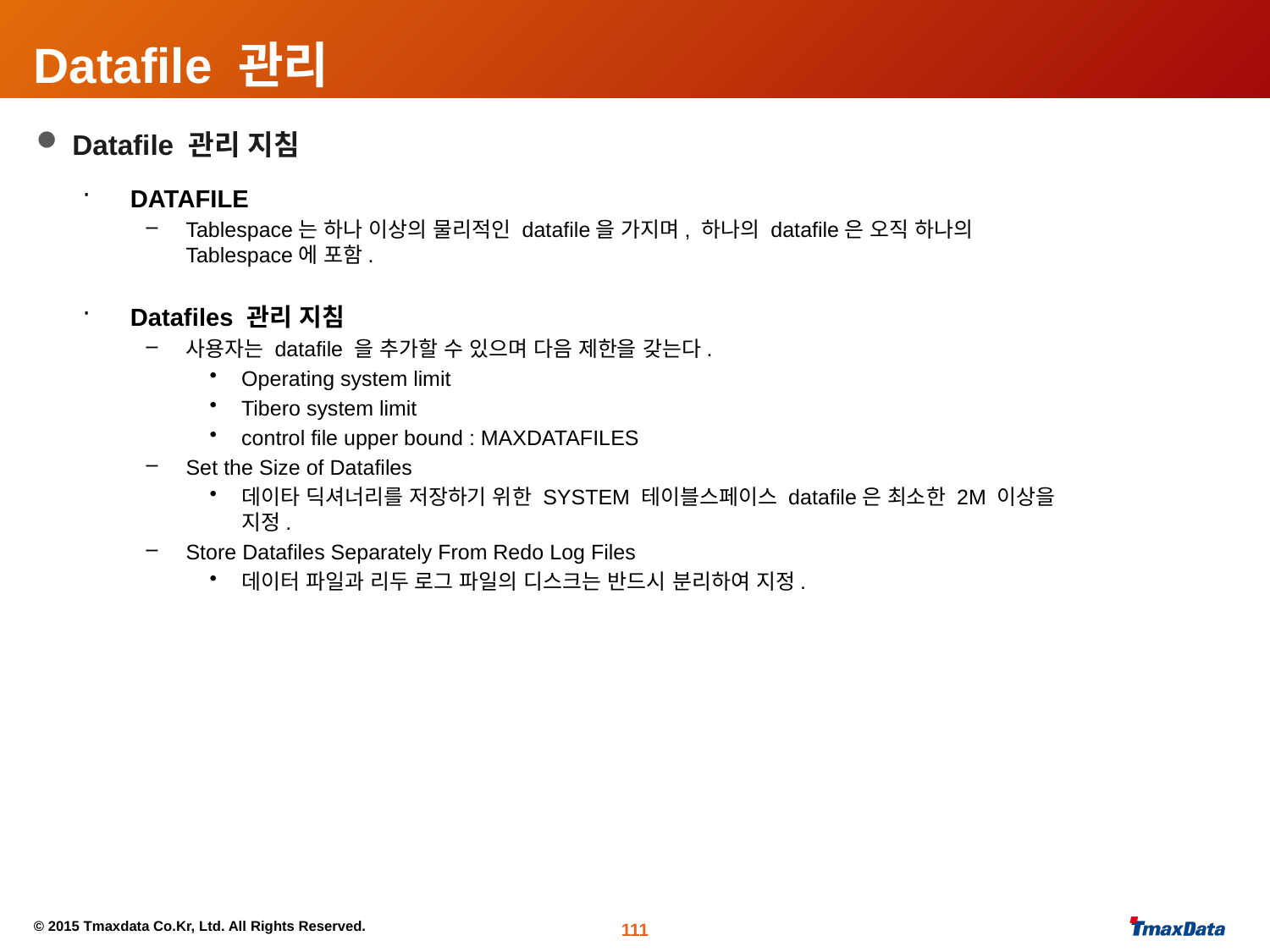

# Datafile 관리
 Datafile 관리 지침
DATAFILE
Tablespace는 하나 이상의 물리적인 datafile을 가지며, 하나의 datafile은 오직 하나의                  Tablespace에 포함.

Datafiles 관리 지침
사용자는 datafile 을 추가할 수 있으며 다음 제한을 갖는다.
Operating system limit
Tibero system limit
control file upper bound : MAXDATAFILES
Set the Size of Datafiles
데이타 딕셔너리를 저장하기 위한 SYSTEM 테이블스페이스 datafile은 최소한 2M 이상을 지정.
Store Datafiles Separately From Redo Log Files
데이터 파일과 리두 로그 파일의 디스크는 반드시 분리하여 지정.